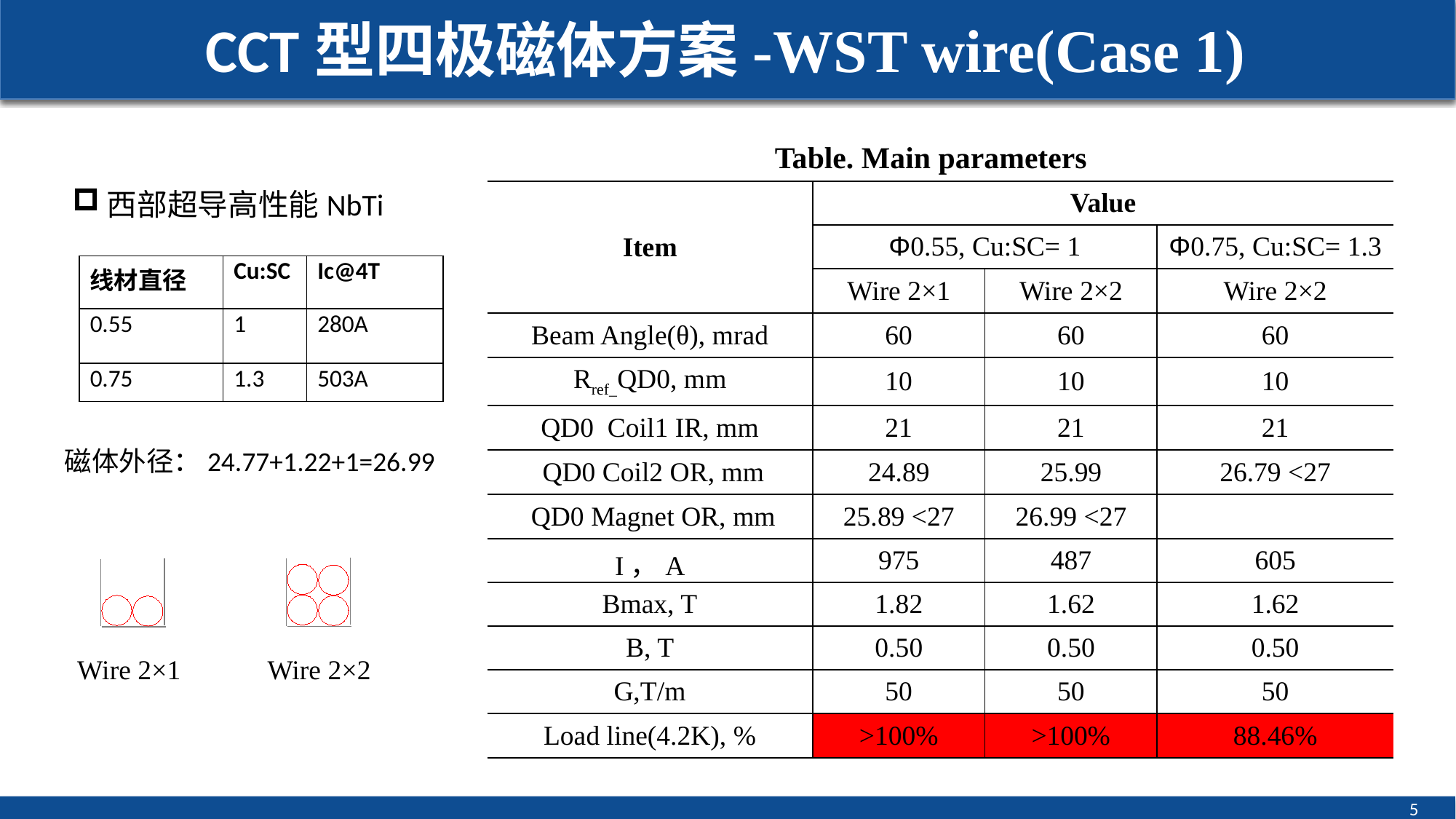

# CCT型四极磁体方案-WST wire(Case 1)
Table. Main parameters
西部超导高性能NbTi
| Item | Value |  |  |
| --- | --- | --- | --- |
|  | Φ0.55, Cu:SC= 1 |  | Φ0.75, Cu:SC= 1.3 |
|  | Wire 2×1 | Wire 2×2 | Wire 2×2 |
| Beam Angle(θ), mrad | 60 | 60 | 60 |
| Rref\_QD0, mm | 10 | 10 | 10 |
| QD0 Coil1 IR, mm | 21 | 21 | 21 |
| QD0 Coil2 OR, mm | 24.89 | 25.99 | 26.79 <27 |
| QD0 Magnet OR, mm | 25.89 <27 | 26.99 <27 |  |
| I，A | 975 | 487 | 605 |
| Bmax, T | 1.82 | 1.62 | 1.62 |
| B, T | 0.50 | 0.50 | 0.50 |
| G,T/m | 50 | 50 | 50 |
| Load line(4.2K), % | >100% | >100% | 88.46% |
| 线材直径 | Cu:SC | Ic@4T |
| --- | --- | --- |
| 0.55 | 1 | 280A |
| 0.75 | 1.3 | 503A |
磁体外径：24.77+1.22+1=26.99

Wire 2×2
Wire 2×1